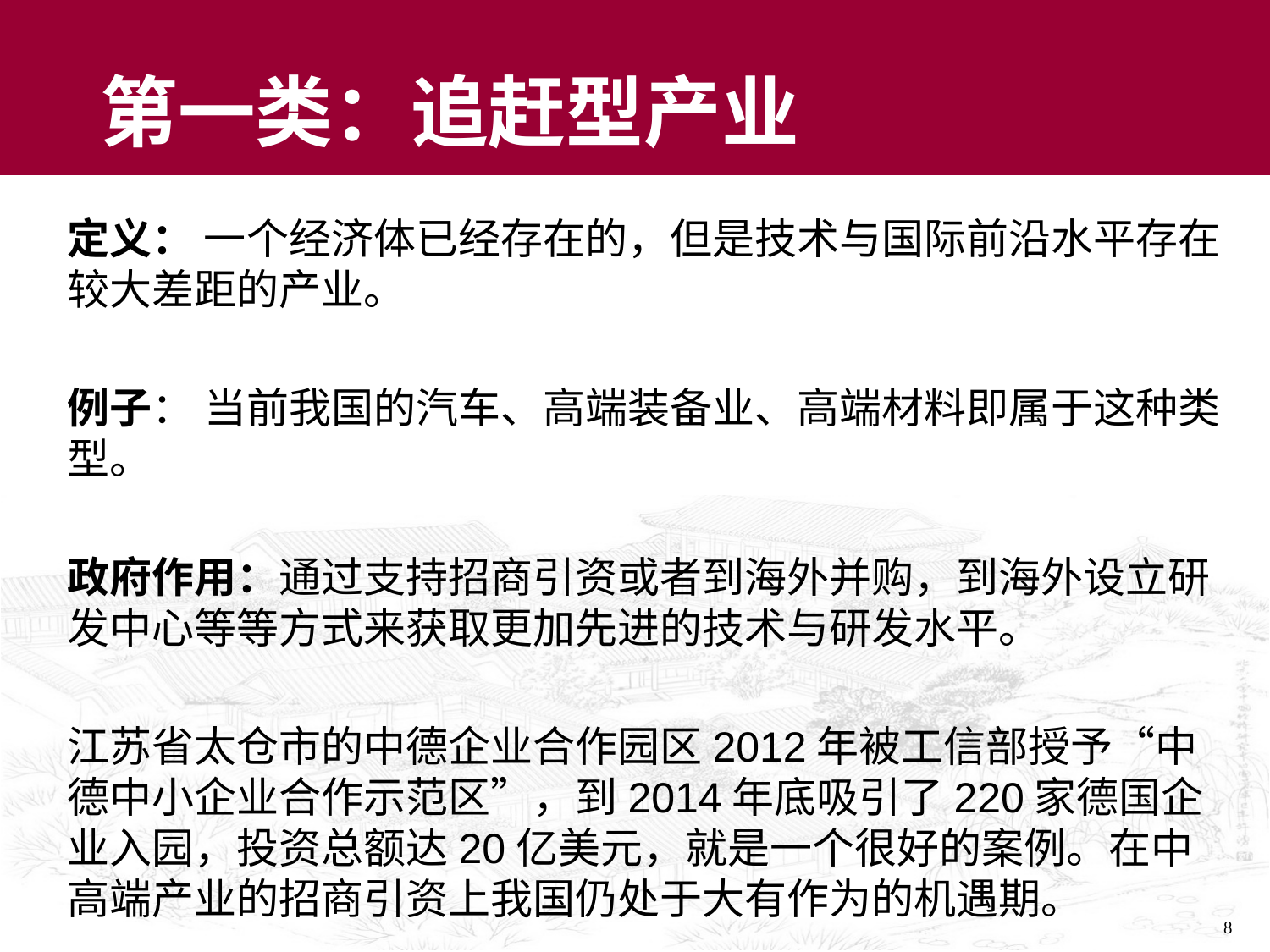

# 第一类：追赶型产业
定义： 一个经济体已经存在的，但是技术与国际前沿水平存在较大差距的产业。

例子： 当前我国的汽车、高端装备业、高端材料即属于这种类型。

政府作用：通过支持招商引资或者到海外并购，到海外设立研发中心等等方式来获取更加先进的技术与研发水平。

江苏省太仓市的中德企业合作园区2012年被工信部授予“中德中小企业合作示范区”，到2014年底吸引了220家德国企业入园，投资总额达20亿美元，就是一个很好的案例。在中高端产业的招商引资上我国仍处于大有作为的机遇期。

8